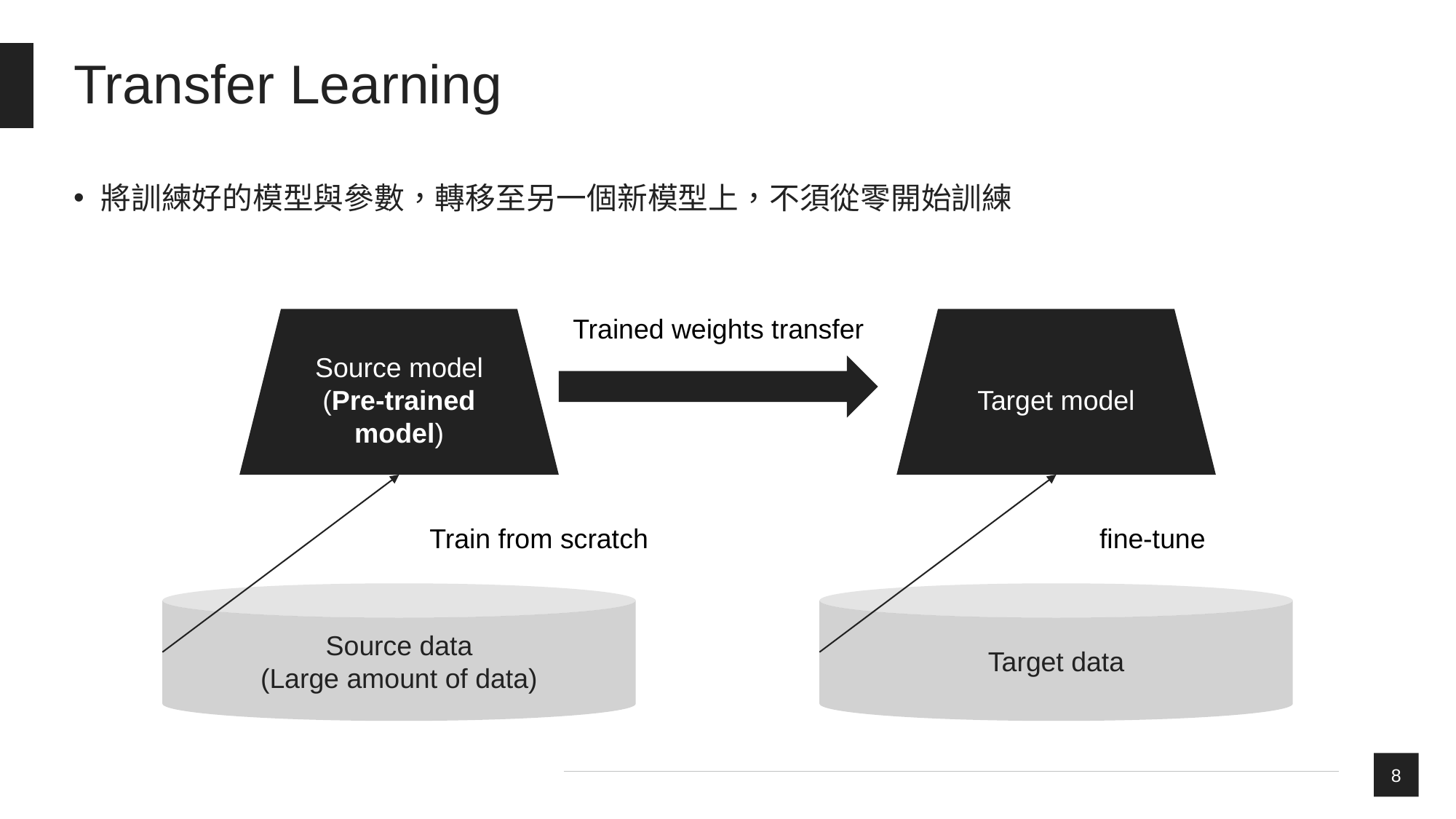

# Transfer Learning
將訓練好的模型與參數，轉移至另一個新模型上，不須從零開始訓練

Trained weights transfer
Source model
(Pre-trained model)
Target model

Train from scratch
fine-tune
Source data
(Large amount of data)
Target data
8